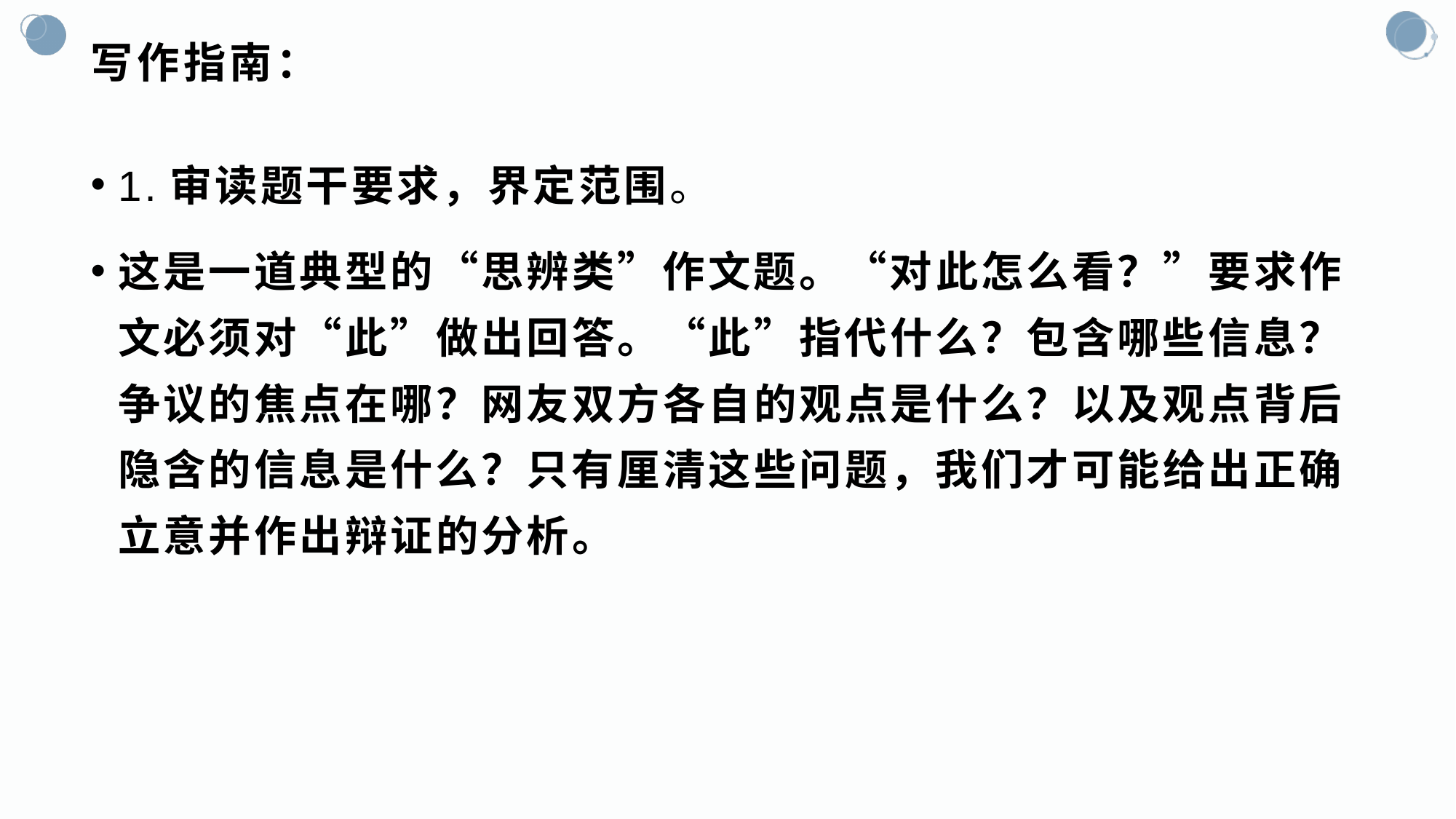

# 写作指南：
1.审读题干要求，界定范围。
这是一道典型的“思辨类”作文题。“对此怎么看？”要求作文必须对“此”做出回答。“此”指代什么？包含哪些信息？争议的焦点在哪？网友双方各自的观点是什么？以及观点背后隐含的信息是什么？只有厘清这些问题，我们才可能给出正确立意并作出辩证的分析。